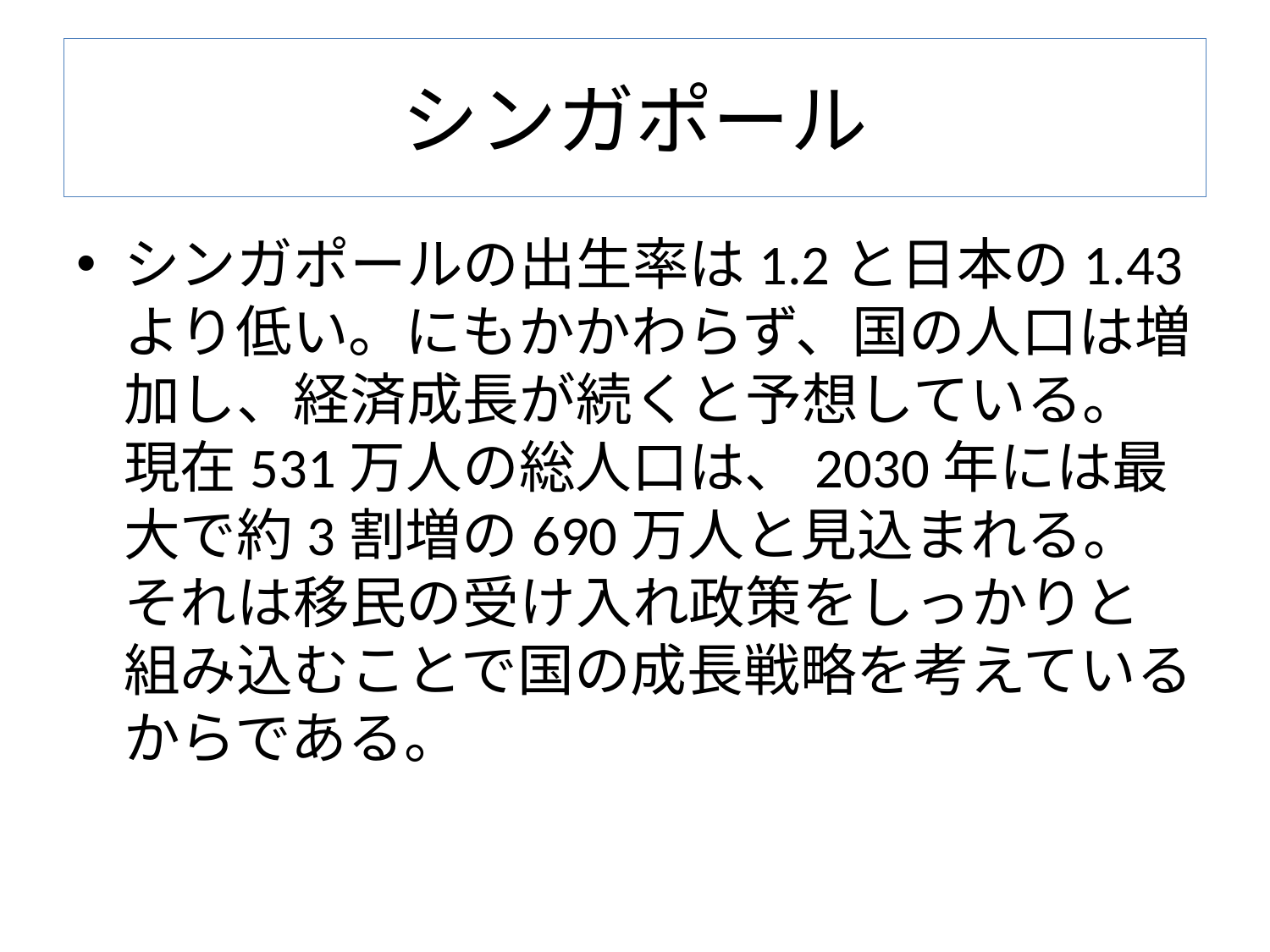

# シンガポール
シンガポールの出生率は1.2と日本の1.43より低い。にもかかわらず、国の人口は増加し、経済成長が続くと予想している。現在531万人の総人口は、2030年には最大で約3割増の690万人と見込まれる。それは移民の受け入れ政策をしっかりと組み込むことで国の成長戦略を考えているからである。